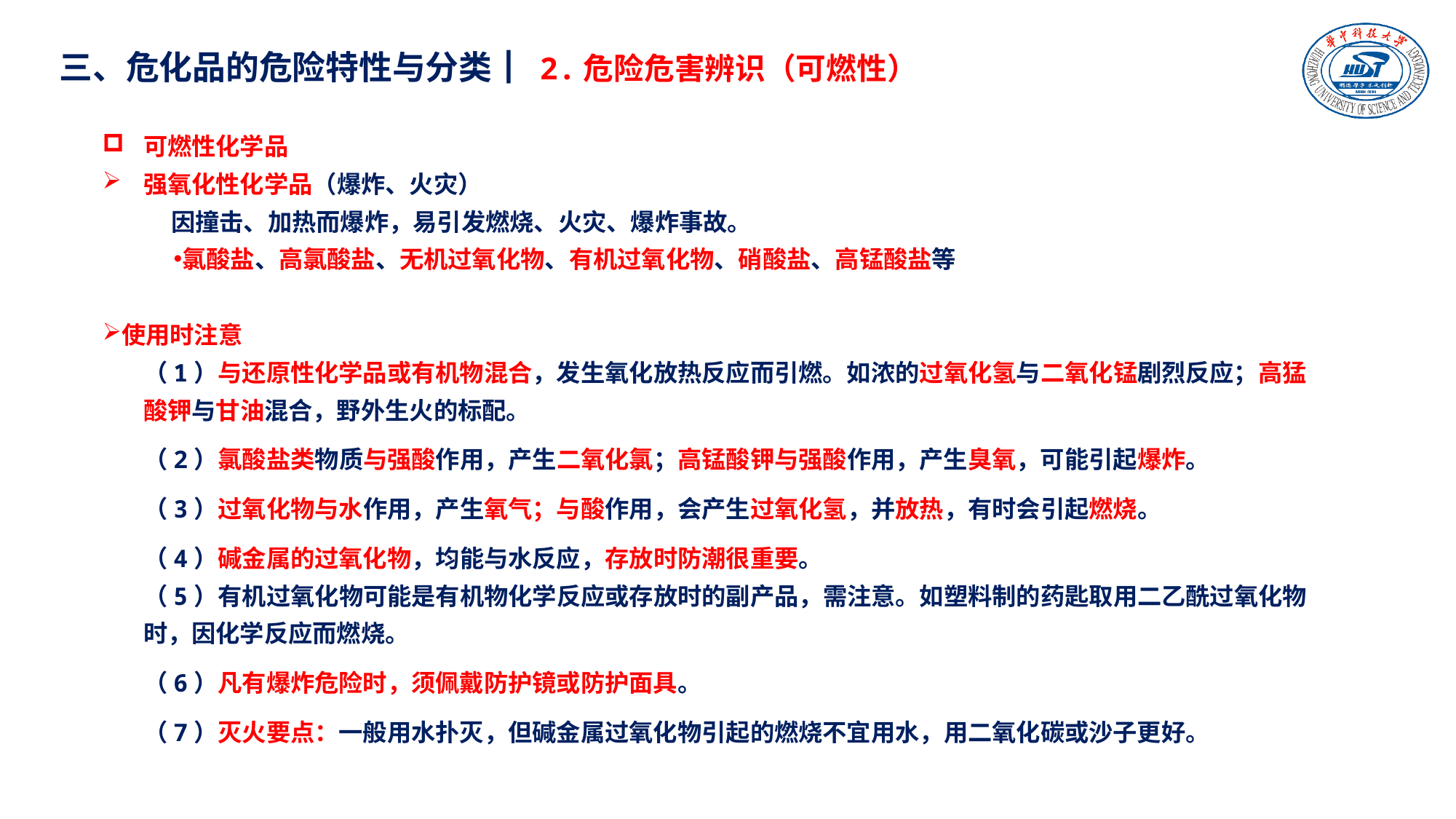

三、危化品的危险特性与分类┃ 2.危险危害辨识（可燃性）
可燃性化学品
强氧化性化学品（爆炸、火灾）
    因撞击、加热而爆炸，易引发燃烧、火灾、爆炸事故。
氯酸盐、高氯酸盐、无机过氧化物、有机过氧化物、硝酸盐、高锰酸盐等

使用时注意
（1）与还原性化学品或有机物混合，发生氧化放热反应而引燃。如浓的过氧化氢与二氧化锰剧烈反应；高猛酸钾与甘油混合，野外生火的标配。
（2）氯酸盐类物质与强酸作用，产生二氧化氯；高锰酸钾与强酸作用，产生臭氧，可能引起爆炸。
（3）过氧化物与水作用，产生氧气；与酸作用，会产生过氧化氢，并放热，有时会引起燃烧。
（4）碱金属的过氧化物，均能与水反应，存放时防潮很重要。
（5）有机过氧化物可能是有机物化学反应或存放时的副产品，需注意。如塑料制的药匙取用二乙酰过氧化物时，因化学反应而燃烧。
（6）凡有爆炸危险时，须佩戴防护镜或防护面具。
（7）灭火要点：一般用水扑灭，但碱金属过氧化物引起的燃烧不宜用水，用二氧化碳或沙子更好。